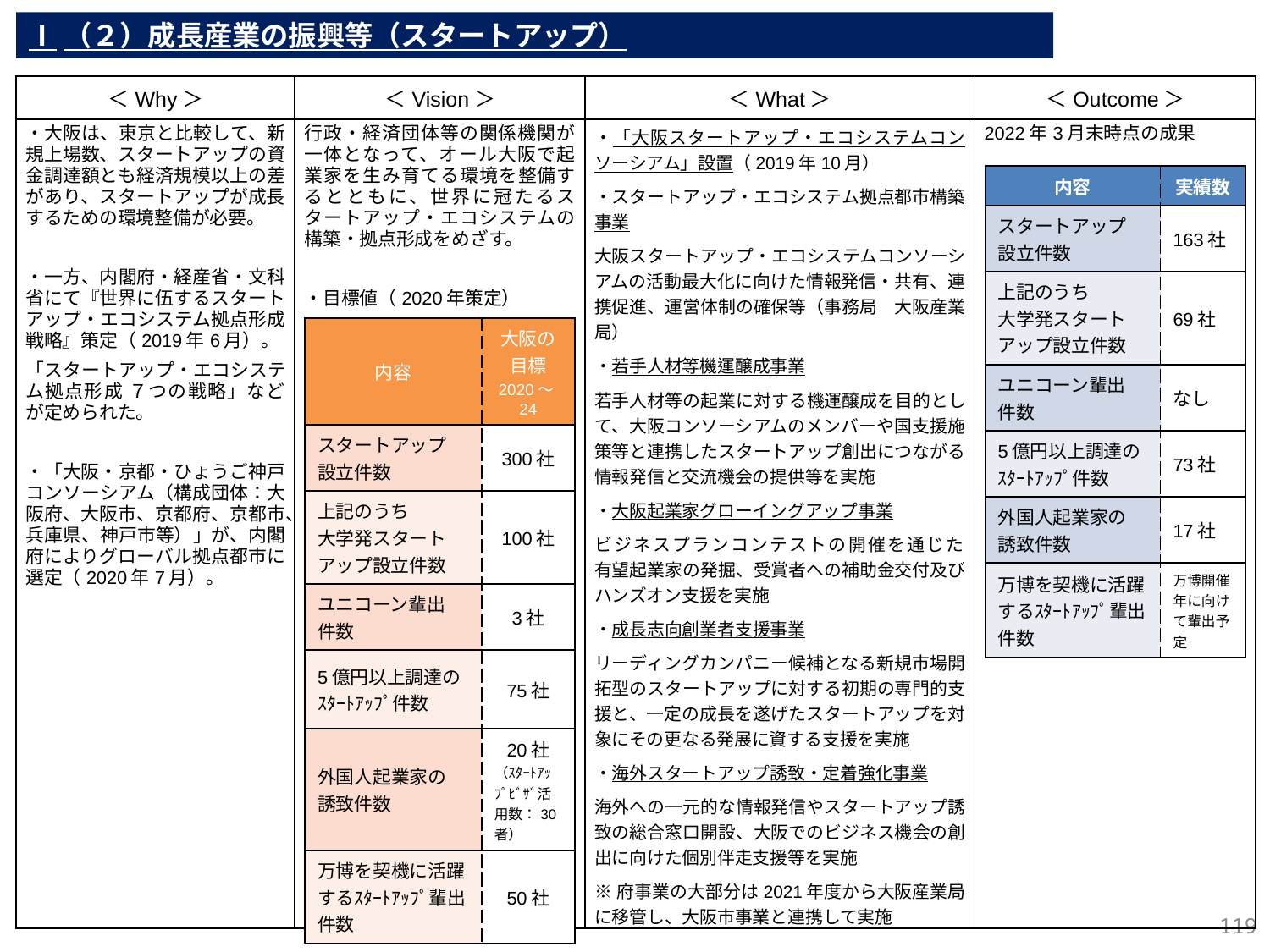

Ⅰ（２）成長産業の振興等（スタートアップ）
| ＜Why＞ | ＜Vision＞ | ＜What＞ | ＜Outcome＞ |
| --- | --- | --- | --- |
| ・大阪は、東京と比較して、新規上場数、スタートアップの資金調達額とも経済規模以上の差があり、スタートアップが成長するための環境整備が必要。 ・一方、内閣府・経産省・文科省にて『世界に伍するスタートアップ・エコシステム拠点形成戦略』策定（2019年6月）。 「スタートアップ・エコシステム拠点形成 ７つの戦略」などが定められた。 ・「大阪・京都・ひょうご神戸コンソーシアム（構成団体：大阪府、大阪市、京都府、京都市、兵庫県、神戸市等）」が、内閣府によりグローバル拠点都市に選定（2020年7月）。 | 行政・経済団体等の関係機関が一体となって、オール大阪で起業家を生み育てる環境を整備するとともに、世界に冠たるスタートアップ・エコシステムの構築・拠点形成をめざす。 ・目標値（2020年策定） | ・「大阪スタートアップ・エコシステムコンソーシアム」設置（2019年10月） ・スタートアップ・エコシステム拠点都市構築事業 大阪スタートアップ・エコシステムコンソーシアムの活動最大化に向けた情報発信・共有、連携促進、運営体制の確保等（事務局　大阪産業局） ・若手人材等機運醸成事業 若手人材等の起業に対する機運醸成を目的として、大阪コンソーシアムのメンバーや国支援施策等と連携したスタートアップ創出につながる情報発信と交流機会の提供等を実施 ・大阪起業家グローイングアップ事業 ビジネスプランコンテストの開催を通じた 有望起業家の発掘、受賞者への補助金交付及びハンズオン支援を実施 ・成長志向創業者支援事業 リーディングカンパニー候補となる新規市場開拓型のスタートアップに対する初期の専門的支援と、一定の成長を遂げたスタートアップを対象にその更なる発展に資する支援を実施 ・海外スタートアップ誘致・定着強化事業 海外への一元的な情報発信やスタートアップ誘致の総合窓口開設、大阪でのビジネス機会の創出に向けた個別伴走支援等を実施 ※府事業の大部分は2021年度から大阪産業局に移管し、大阪市事業と連携して実施 | 2022年3月末時点の成果 |
| 内容 | 実績数 |
| --- | --- |
| スタートアップ 設立件数 | 163社 |
| 上記のうち 大学発スタートアップ設立件数 | 69社 |
| ユニコーン輩出 件数 | なし |
| 5億円以上調達の ｽﾀｰﾄｱｯﾌﾟ件数 | 73社 |
| 外国人起業家の 誘致件数 | 17社 |
| 万博を契機に活躍するｽﾀｰﾄｱｯﾌﾟ輩出件数 | 万博開催年に向けて輩出予定 |
| 内容 | 大阪の目標 2020～24 |
| --- | --- |
| スタートアップ 設立件数 | 300社 |
| 上記のうち 大学発スタートアップ設立件数 | 100社 |
| ユニコーン輩出 件数 | 3社 |
| 5億円以上調達の ｽﾀｰﾄｱｯﾌﾟ件数 | 75社 |
| 外国人起業家の 誘致件数 | 20社 （ｽﾀｰﾄｱｯﾌﾟﾋﾞｻﾞ活用数：30者） |
| 万博を契機に活躍するｽﾀｰﾄｱｯﾌﾟ輩出件数 | 50社 |
119